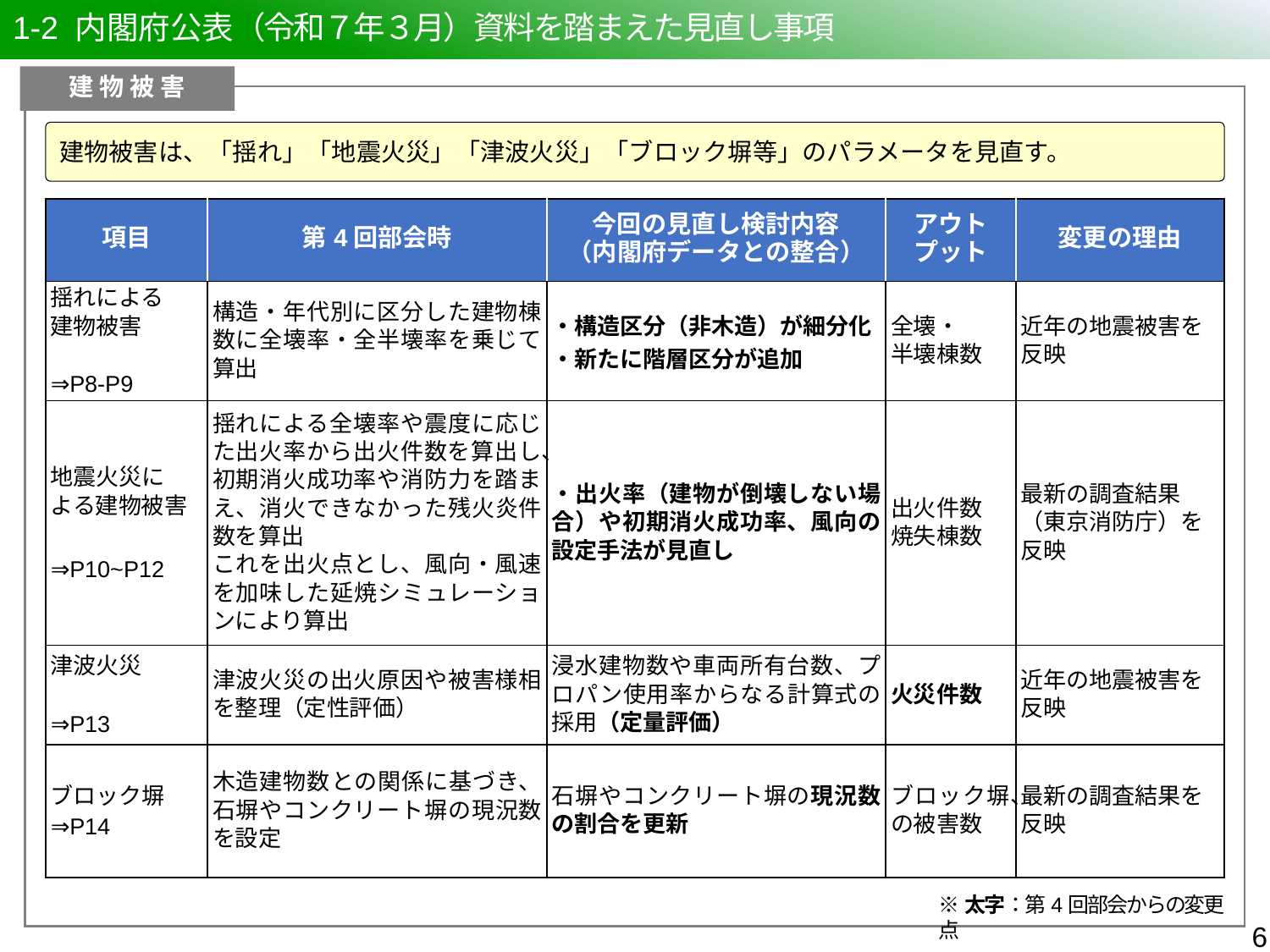

1．建物被害＜定量評価を行う項目のみ＞
# 1-2 内閣府公表（令和７年３月）資料を踏まえた見直し事項
建 物 被 害
建物被害は、「揺れ」「地震火災」「津波火災」「ブロック塀等」のパラメータを見直す。
| 項目 | 第4回部会時 | 今回の見直し検討内容 （内閣府データとの整合） | アウト プット | 変更の理由 |
| --- | --- | --- | --- | --- |
| 揺れによる 建物被害 ⇒P8-P9 | 構造・年代別に区分した建物棟数に全壊率・全半壊率を乗じて算出 | ・構造区分（非木造）が細分化 ・新たに階層区分が追加 | 全壊・ 半壊棟数 | 近年の地震被害を 反映 |
| 地震火災に よる建物被害 ⇒P10~P12 | 揺れによる全壊率や震度に応じた出火率から出火件数を算出し、初期消火成功率や消防力を踏まえ、消火できなかった残火炎件数を算出 これを出火点とし、風向・風速を加味した延焼シミュレーションにより算出 | ・出火率（建物が倒壊しない場合）や初期消火成功率、風向の設定手法が見直し | 出火件数 焼失棟数 | 最新の調査結果（東京消防庁）を反映 |
| 津波火災 ⇒P13 | 津波火災の出火原因や被害様相を整理（定性評価） | 浸水建物数や車両所有台数、プロパン使用率からなる計算式の採用（定量評価） | 火災件数 | 近年の地震被害を 反映 |
| ブロック塀 ⇒P14 | 木造建物数との関係に基づき、石塀やコンクリート塀の現況数を設定 | 石塀やコンクリート塀の現況数の割合を更新 | ブロック塀、の被害数 | 最新の調査結果を反映 |
※太字：第4回部会からの変更点
6